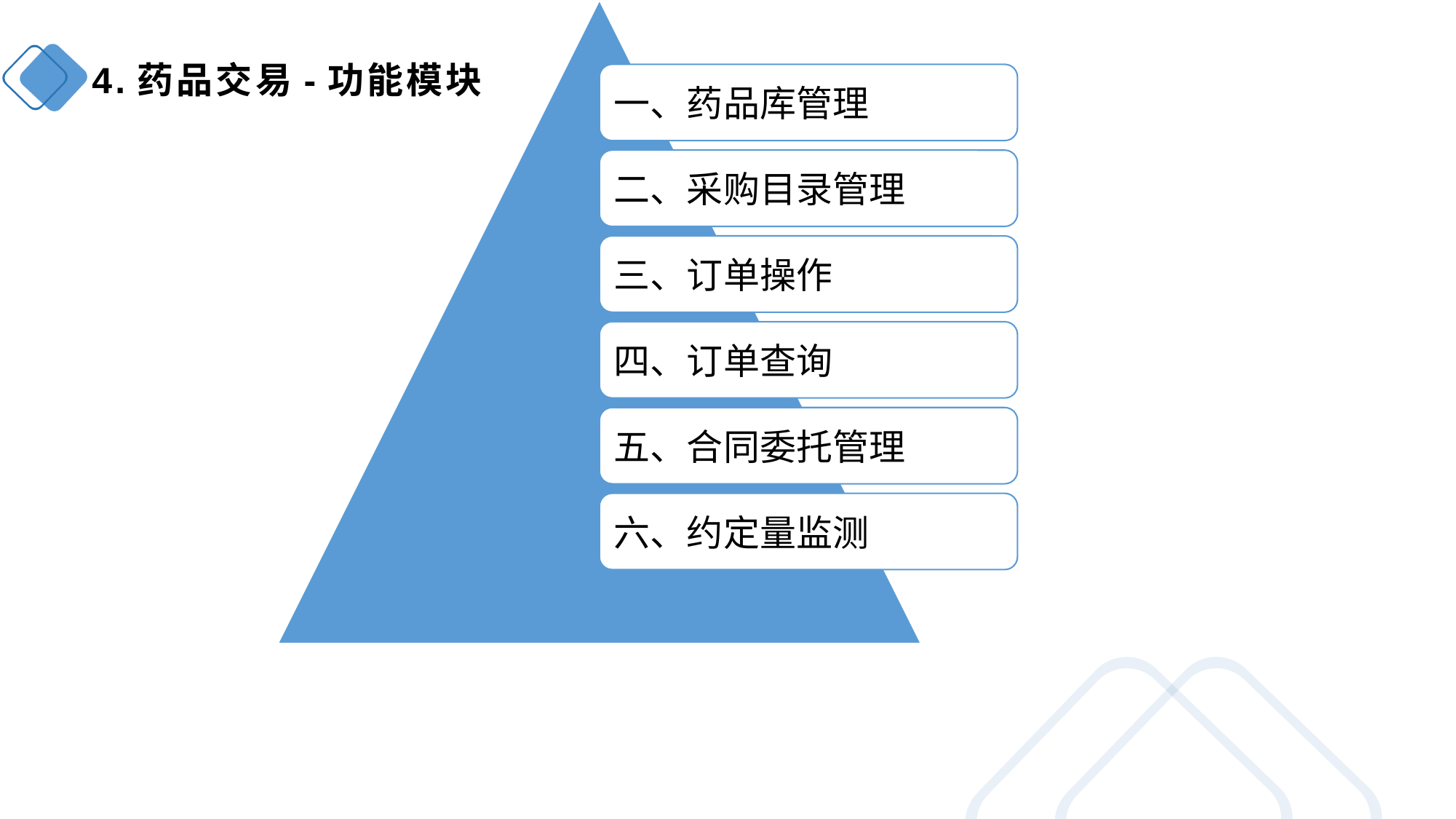

# 4.药品交易-功能模块
一、药品库管理
二、采购目录管理
三、订单操作
四、订单查询
五、合同委托管理
六、约定量监测